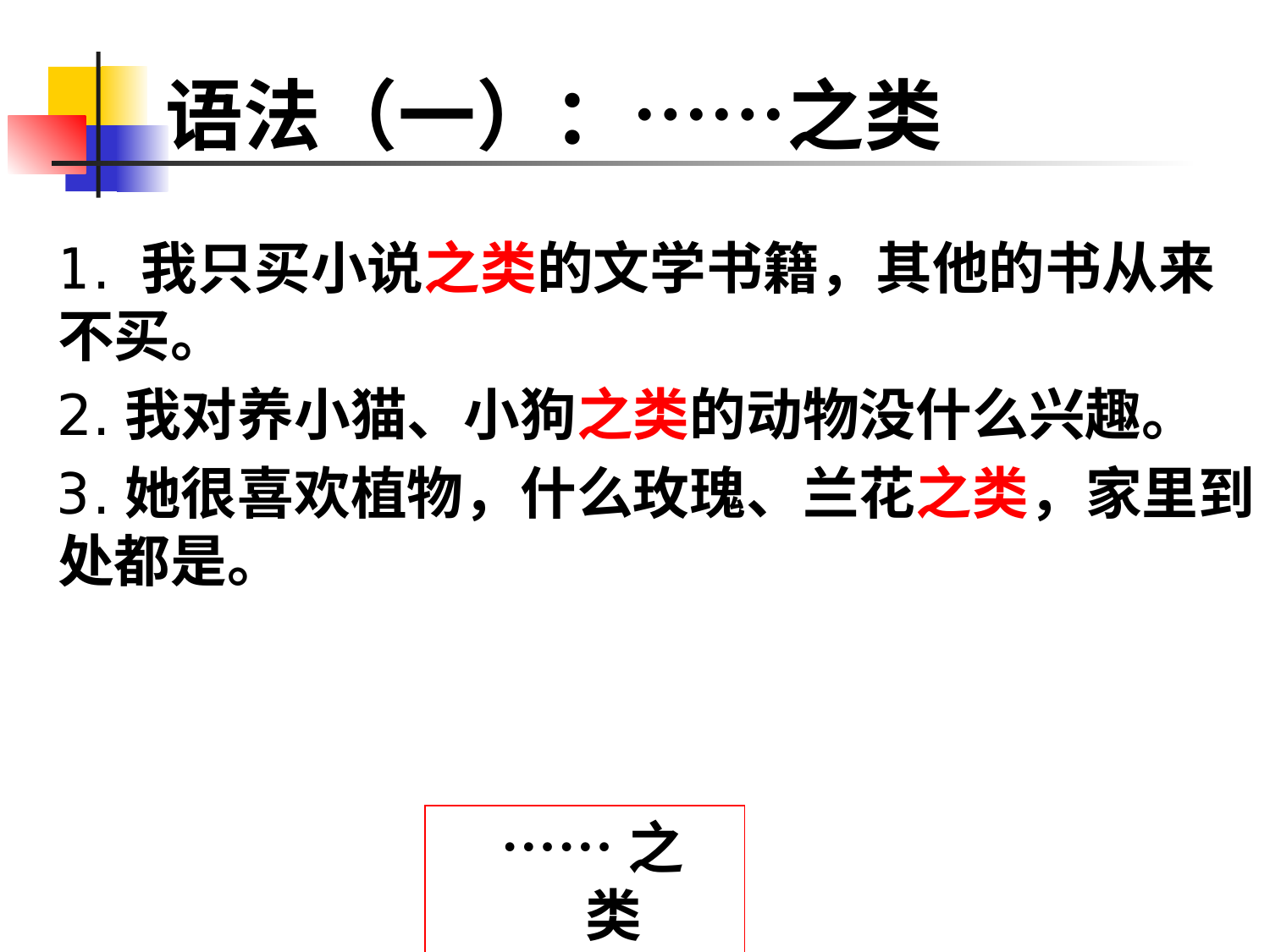

# 语法（一）：……之类
1. 我只买小说之类的文学书籍，其他的书从来不买。
2.我对养小猫、小狗之类的动物没什么兴趣。
3.她很喜欢植物，什么玫瑰、兰花之类，家里到处都是。
……之类